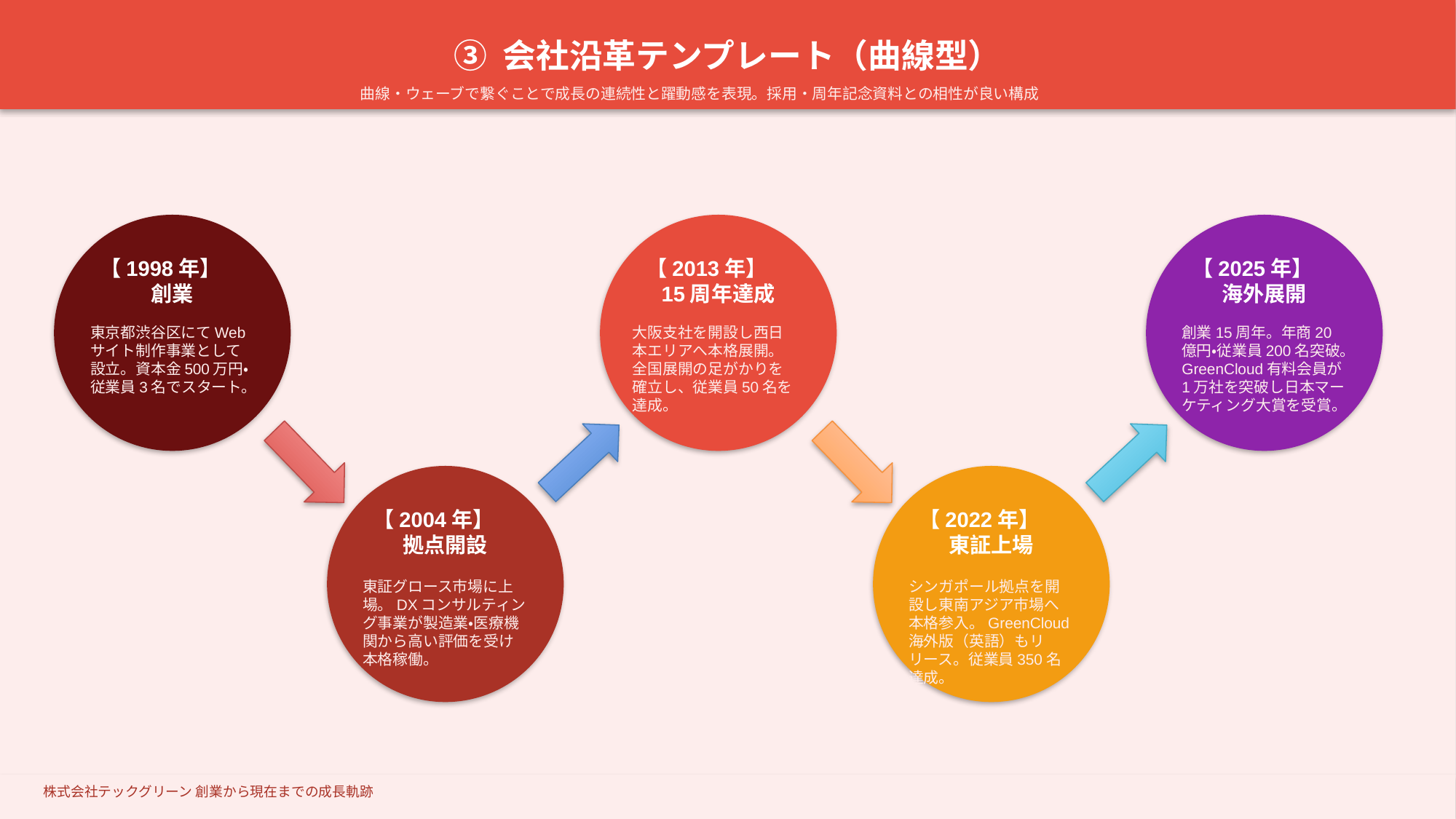

③ 会社沿革テンプレート（曲線型）

曲線・ウェーブで繋ぐことで成長の連続性と躍動感を表現。採用・周年記念資料との相性が良い構成
【1998年】
創業
【2013年】
15周年達成
【2025年】
海外展開
東京都渋谷区にてWebサイト制作事業として設立。資本金500万円・従業員3名でスタート。
大阪支社を開設し西日本エリアへ本格展開。全国展開の足がかりを確立し、従業員50名を達成。
創業15周年。年商20億円・従業員200名突破。GreenCloud有料会員が1万社を突破し日本マーケティング大賞を受賞。

【2004年】
拠点開設
【2022年】
東証上場
東証グロース市場に上場。DXコンサルティング事業が製造業・医療機関から高い評価を受け本格稼働。
シンガポール拠点を開設し東南アジア市場へ本格参入。GreenCloud海外版（英語）もリリース。従業員350名達成。

株式会社テックグリーン 創業から現在までの成長軌跡